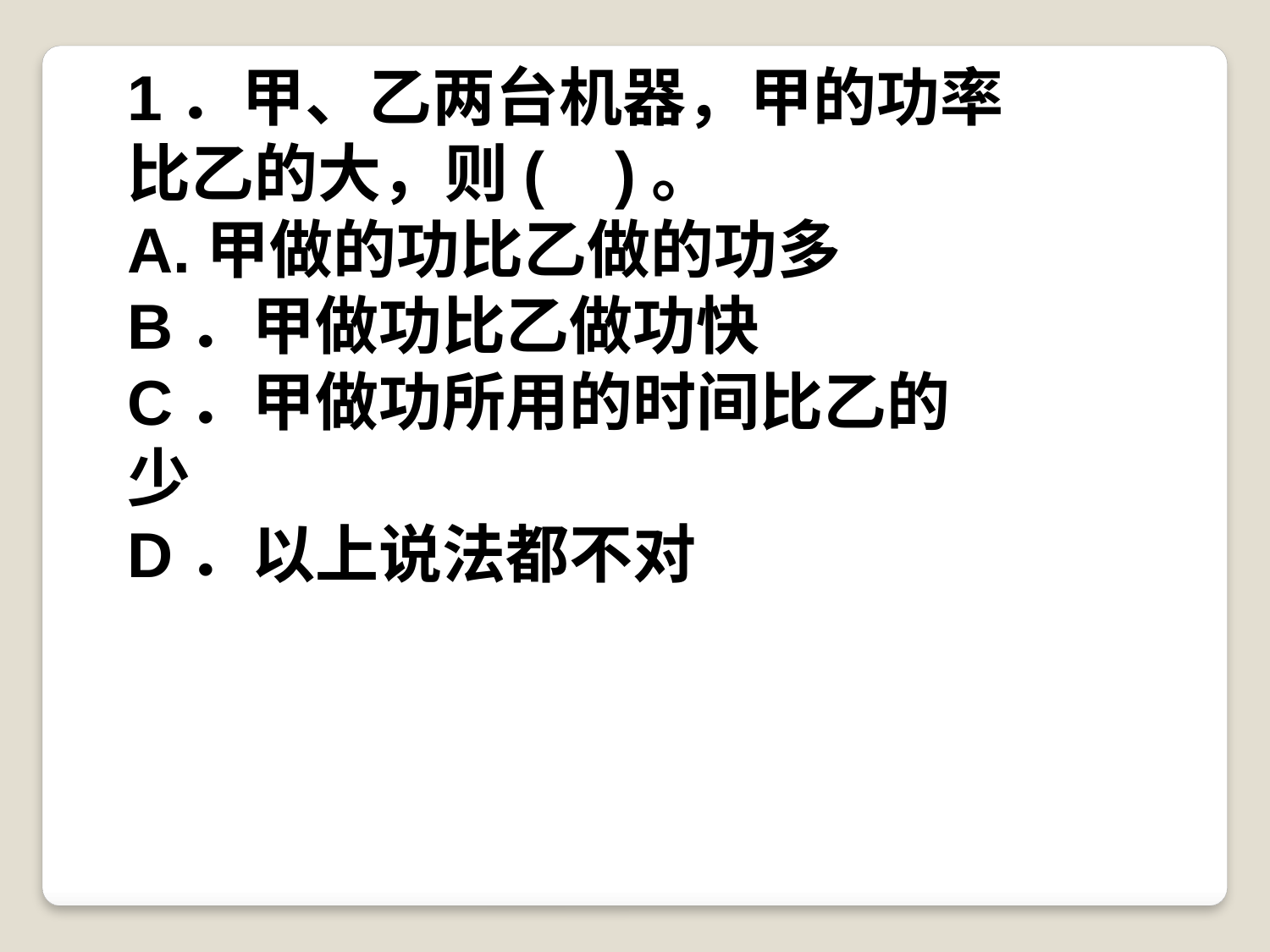

1．甲、乙两台机器，甲的功率比乙的大，则(    )。
A.甲做的功比乙做的功多
B．甲做功比乙做功快
C．甲做功所用的时间比乙的少
D．以上说法都不对